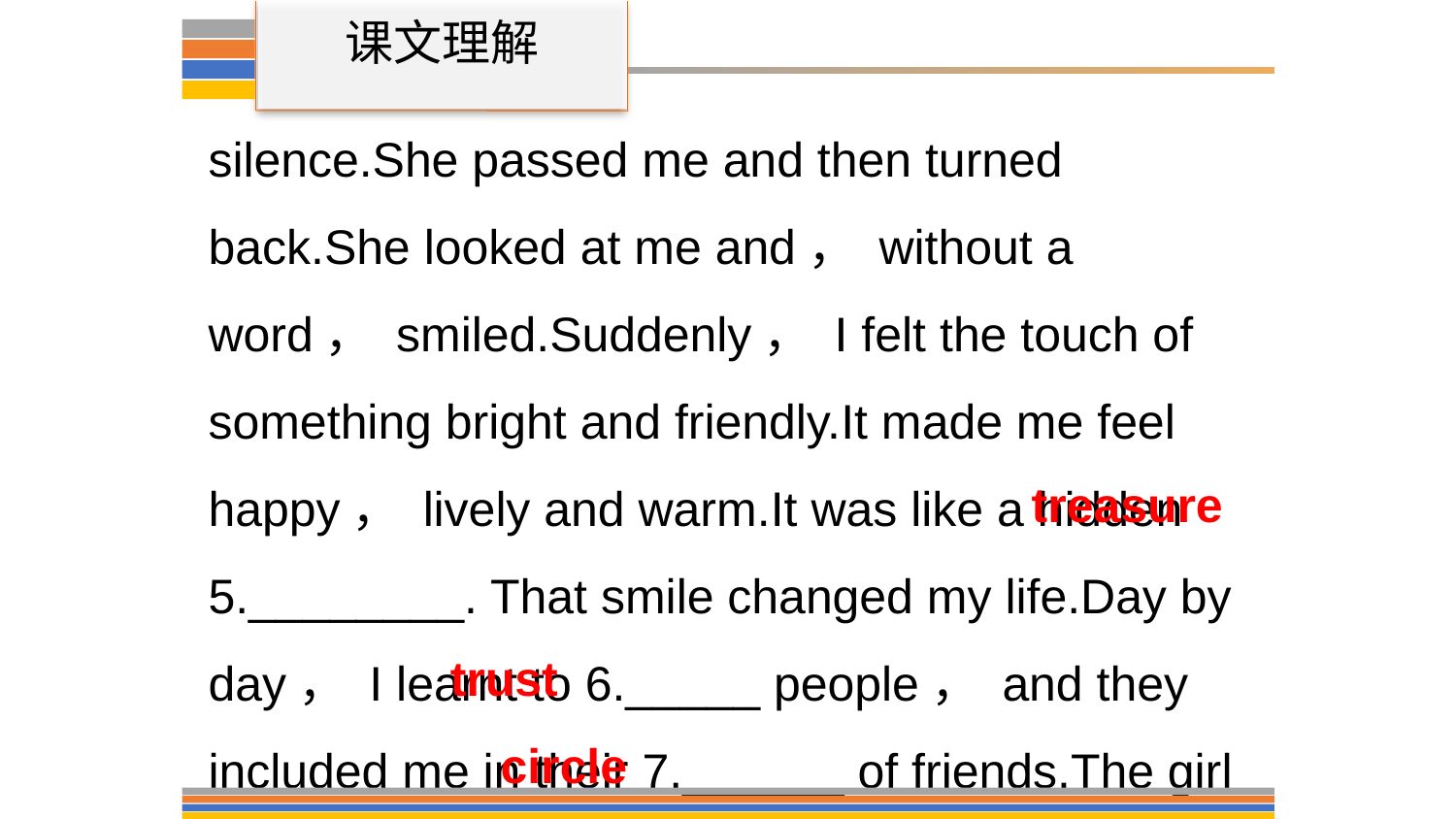

课文理解

silence.She passed me and then turned back.She looked at me and， without a word， smiled.Suddenly， I felt the touch of something bright and friendly.It made me feel happy， lively and warm.It was like a hidden 5.________. That smile changed my life.Day by day， I learnt to 6._____ people， and they included me in their 7.______ of friends.The girl with the
treasure
trust
circle